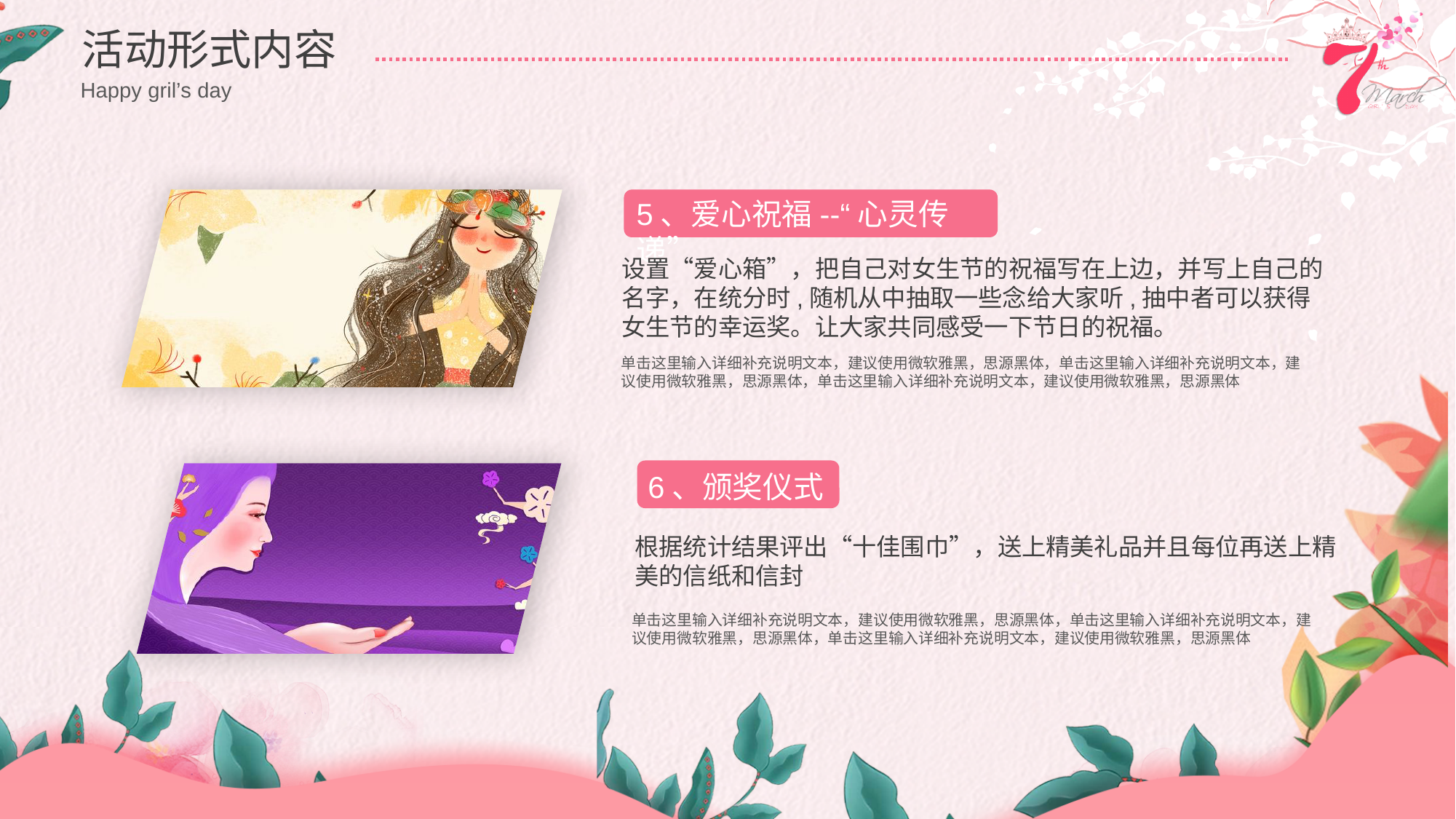

活动形式内容
Happy gril’s day

5、爱心祝福--“心灵传递”
设置“爱心箱”，把自己对女生节的祝福写在上边，并写上自己的名字，在统分时,随机从中抽取一些念给大家听,抽中者可以获得女生节的幸运奖。让大家共同感受一下节日的祝福。
单击这里输入详细补充说明文本，建议使用微软雅黑，思源黑体，单击这里输入详细补充说明文本，建议使用微软雅黑，思源黑体，单击这里输入详细补充说明文本，建议使用微软雅黑，思源黑体

6、颁奖仪式

根据统计结果评出“十佳围巾”，送上精美礼品并且每位再送上精美的信纸和信封
单击这里输入详细补充说明文本，建议使用微软雅黑，思源黑体，单击这里输入详细补充说明文本，建议使用微软雅黑，思源黑体，单击这里输入详细补充说明文本，建议使用微软雅黑，思源黑体